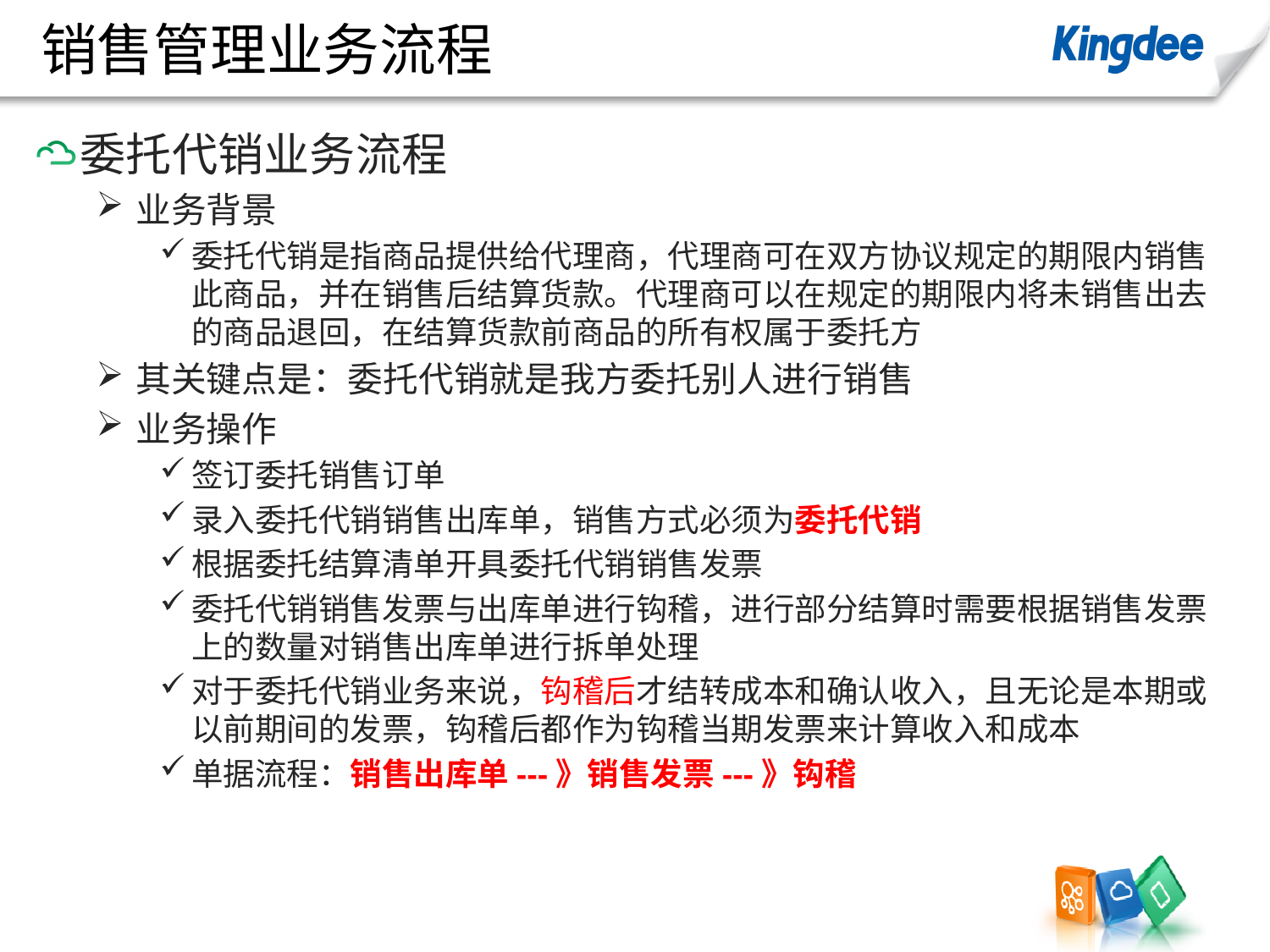

# 销售管理业务流程
委托代销业务流程
业务背景
委托代销是指商品提供给代理商，代理商可在双方协议规定的期限内销售此商品，并在销售后结算货款。代理商可以在规定的期限内将未销售出去的商品退回，在结算货款前商品的所有权属于委托方
其关键点是：委托代销就是我方委托别人进行销售
业务操作
签订委托销售订单
录入委托代销销售出库单，销售方式必须为委托代销
根据委托结算清单开具委托代销销售发票
委托代销销售发票与出库单进行钩稽，进行部分结算时需要根据销售发票上的数量对销售出库单进行拆单处理
对于委托代销业务来说，钩稽后才结转成本和确认收入，且无论是本期或以前期间的发票，钩稽后都作为钩稽当期发票来计算收入和成本
单据流程：销售出库单---》销售发票---》钩稽